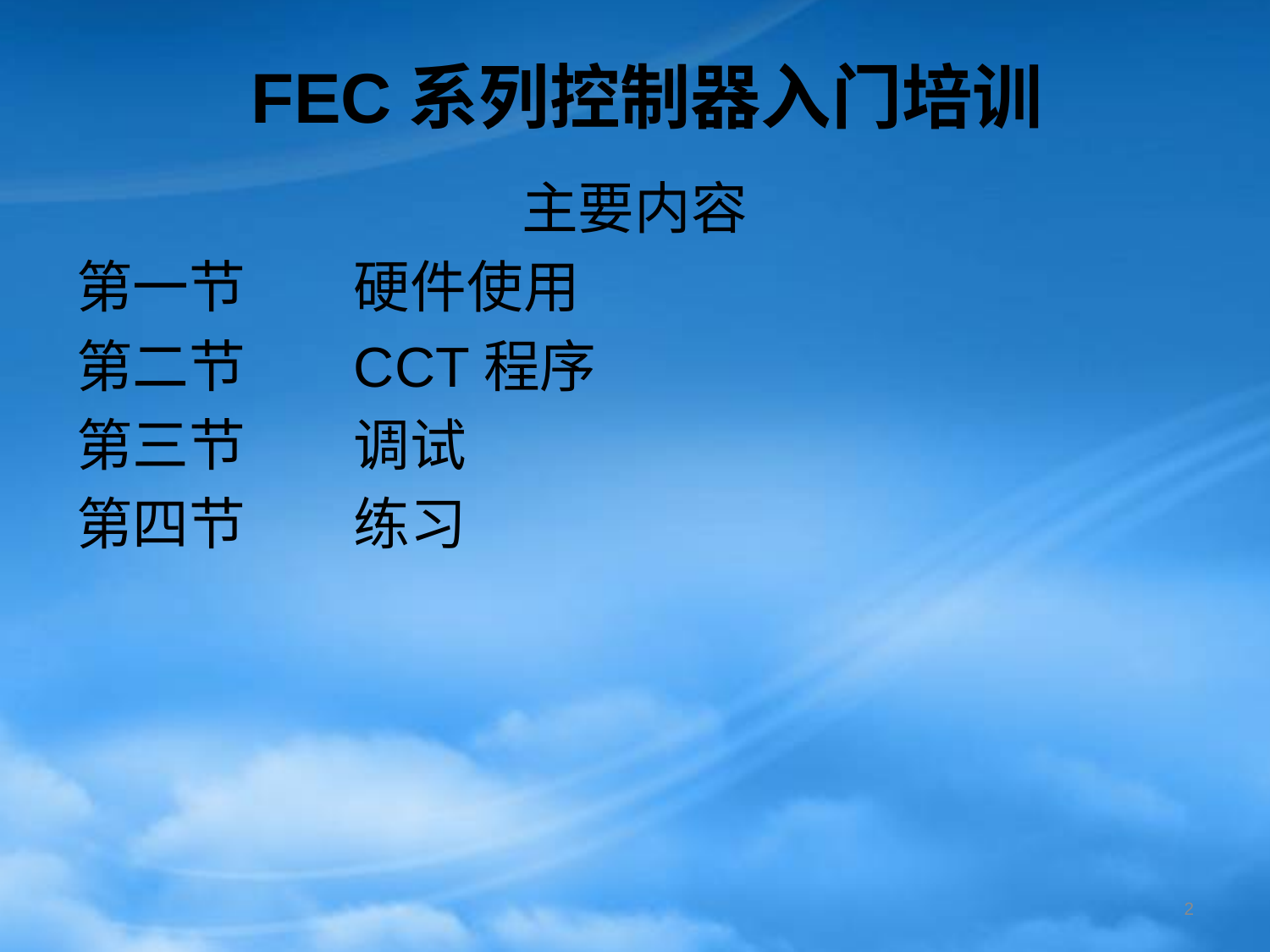

# FEC系列控制器入门培训
主要内容
第一节	硬件使用
第二节	CCT程序
第三节	调试
第四节	练习

2